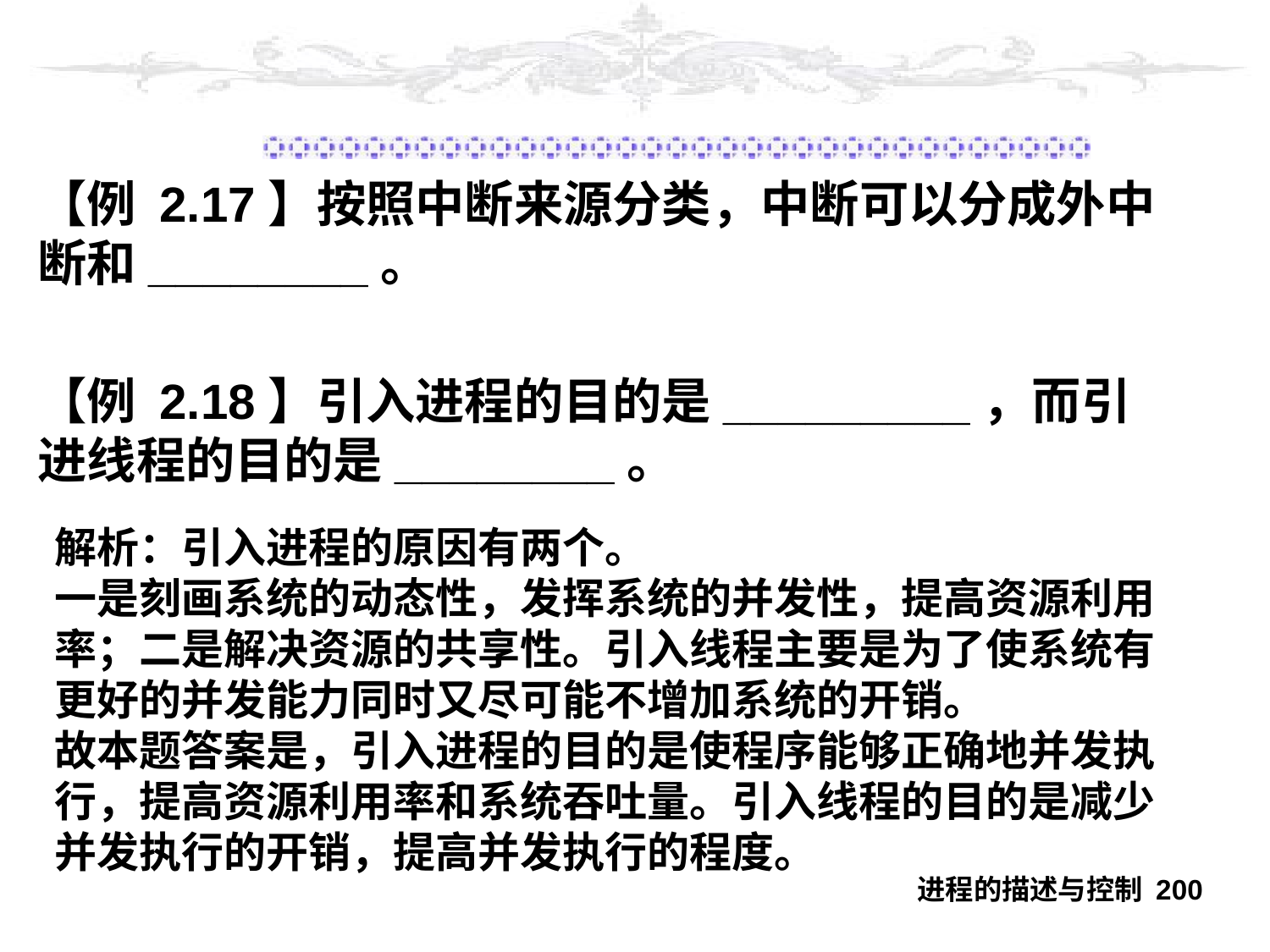

#
【例 2.17】按照中断来源分类，中断可以分成外中断和________。

【例 2.18】引入进程的目的是_________，而引进线程的目的是________。
解析：引入进程的原因有两个。
一是刻画系统的动态性，发挥系统的并发性，提高资源利用率；二是解决资源的共享性。引入线程主要是为了使系统有更好的并发能力同时又尽可能不增加系统的开销。
故本题答案是，引入进程的目的是使程序能够正确地并发执行，提高资源利用率和系统吞吐量。引入线程的目的是减少并发执行的开销，提高并发执行的程度。